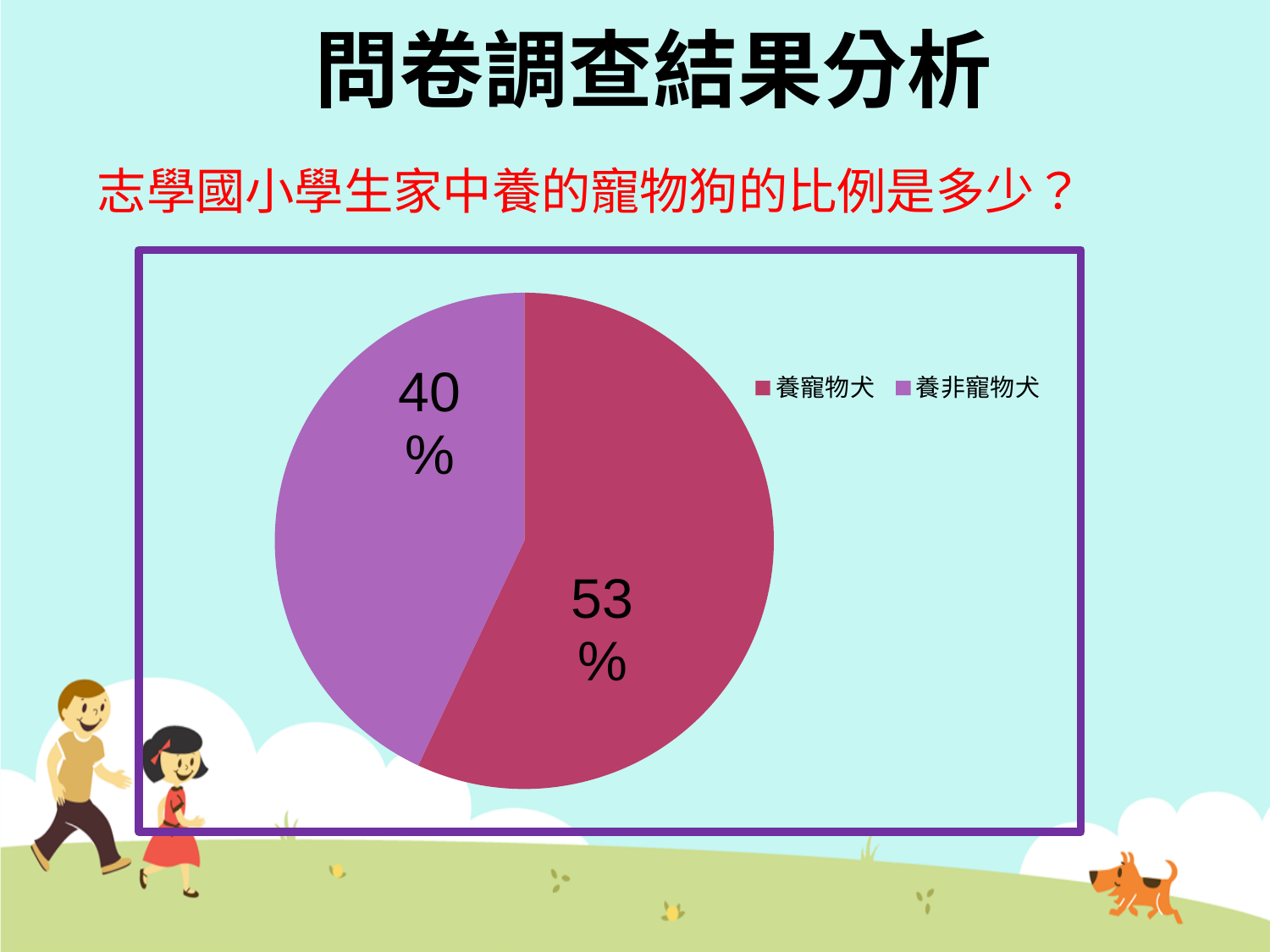

# 問卷調查結果分析
志學國小學生家中養的寵物狗的比例是多少？

### Chart

| Category |  |
|---|---|
| 養寵物犬 | 53.0 |
| 養非寵物犬 | 40.0 |